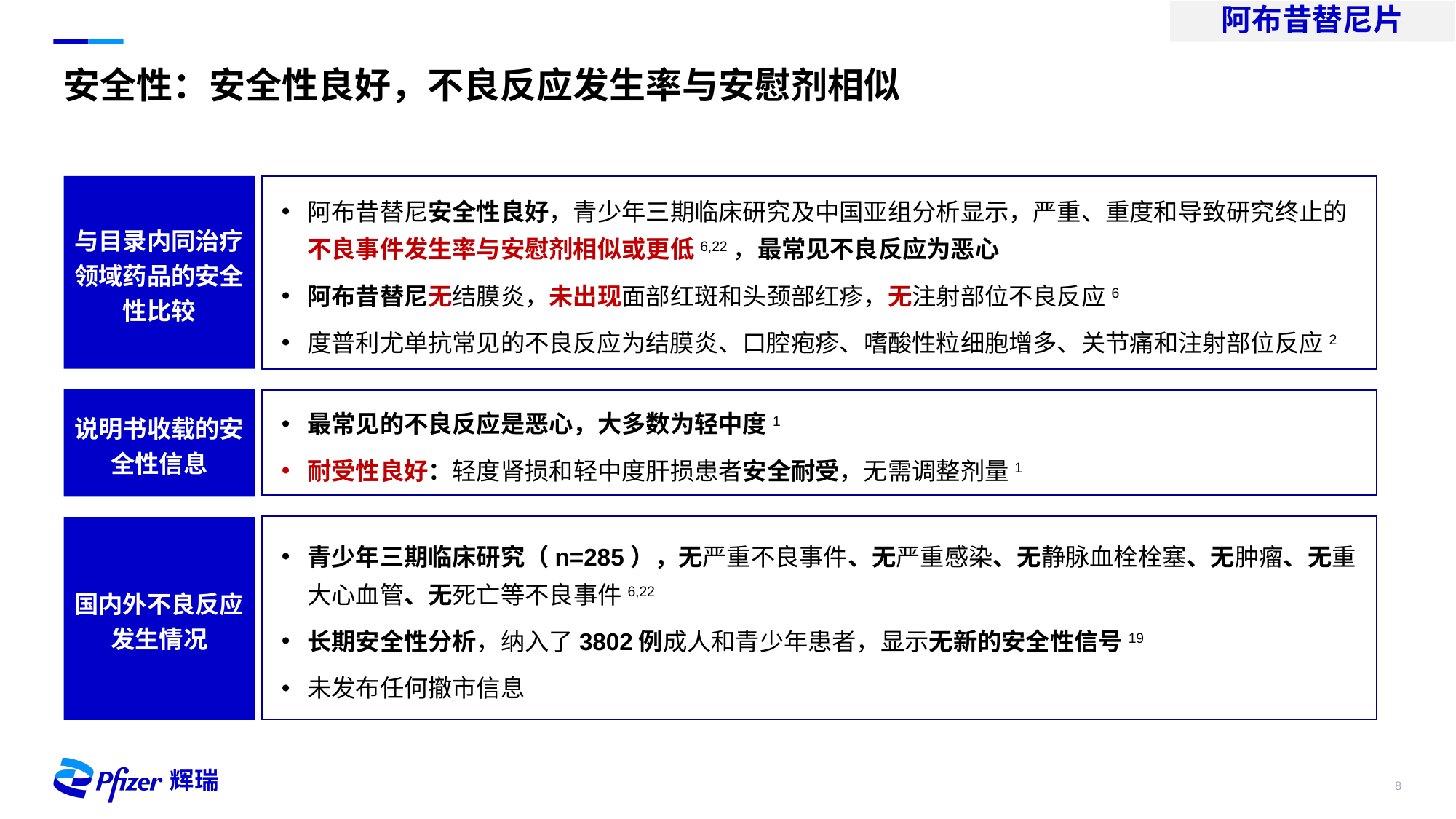

阿布昔替尼片
安全性：安全性良好，不良反应发生率与安慰剂相似

与目录内同治疗领域药品的安全性比较
阿布昔替尼安全性良好，青少年三期临床研究及中国亚组分析显示，严重、重度和导致研究终止的不良事件发生率与安慰剂相似或更低6,22，最常见不良反应为恶心
阿布昔替尼无结膜炎，未出现面部红斑和头颈部红疹，无注射部位不良反应6
度普利尤单抗常见的不良反应为结膜炎、口腔疱疹、嗜酸性粒细胞增多、关节痛和注射部位反应2
说明书收载的安全性信息
最常见的不良反应是恶心，大多数为轻中度1
耐受性良好：轻度肾损和轻中度肝损患者安全耐受，无需调整剂量1
青少年三期临床研究（n=285），无严重不良事件、无严重感染、无静脉血栓栓塞、无肿瘤、无重大心血管、无死亡等不良事件6,22
长期安全性分析，纳入了3802例成人和青少年患者，显示无新的安全性信号19
未发布任何撤市信息
国内外不良反应发生情况